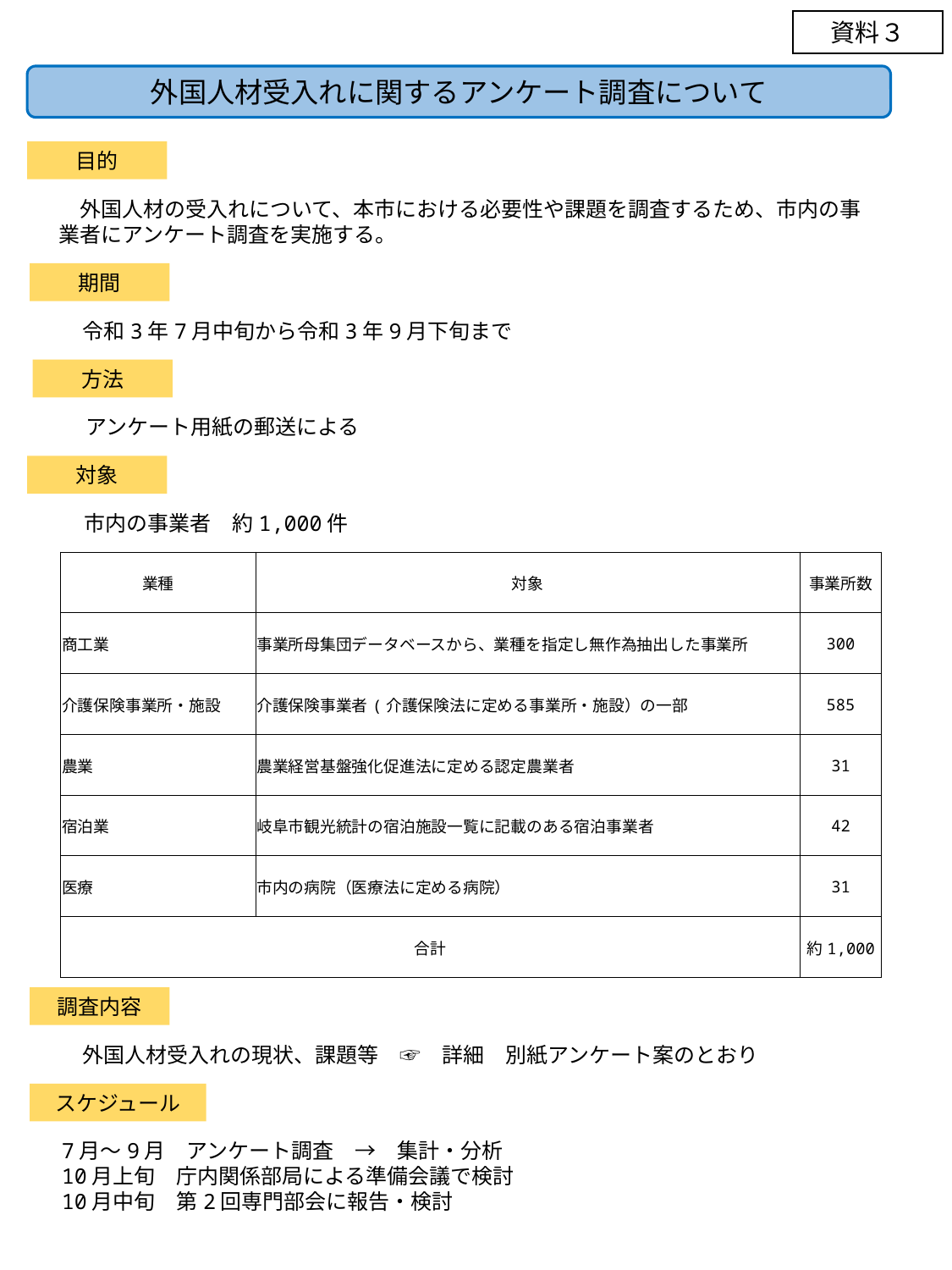

資料３
外国人材受入れに関するアンケート調査について
目的
　外国人材の受入れについて、本市における必要性や課題を調査するため、市内の事業者にアンケート調査を実施する。
期間
　令和3年7月中旬から令和3年9月下旬まで
方法
　アンケート用紙の郵送による
対象
　市内の事業者　約1,000件
| 業種 | 対象 | 事業所数 |
| --- | --- | --- |
| 商工業 | 事業所母集団データベースから、業種を指定し無作為抽出した事業所 | 300 |
| 介護保険事業所・施設 | 介護保険事業者(介護保険法に定める事業所・施設）の一部 | 585 |
| 農業 | 農業経営基盤強化促進法に定める認定農業者 | 31 |
| 宿泊業 | 岐阜市観光統計の宿泊施設一覧に記載のある宿泊事業者 | 42 |
| 医療 | 市内の病院（医療法に定める病院） | 31 |
| 合計 |  | 約1,000 |
調査内容
　外国人材受入れの現状、課題等　☞　詳細　別紙アンケート案のとおり
スケジュール
7月～9月　アンケート調査　→　集計・分析
10月上旬　庁内関係部局による準備会議で検討
10月中旬　第2回専門部会に報告・検討